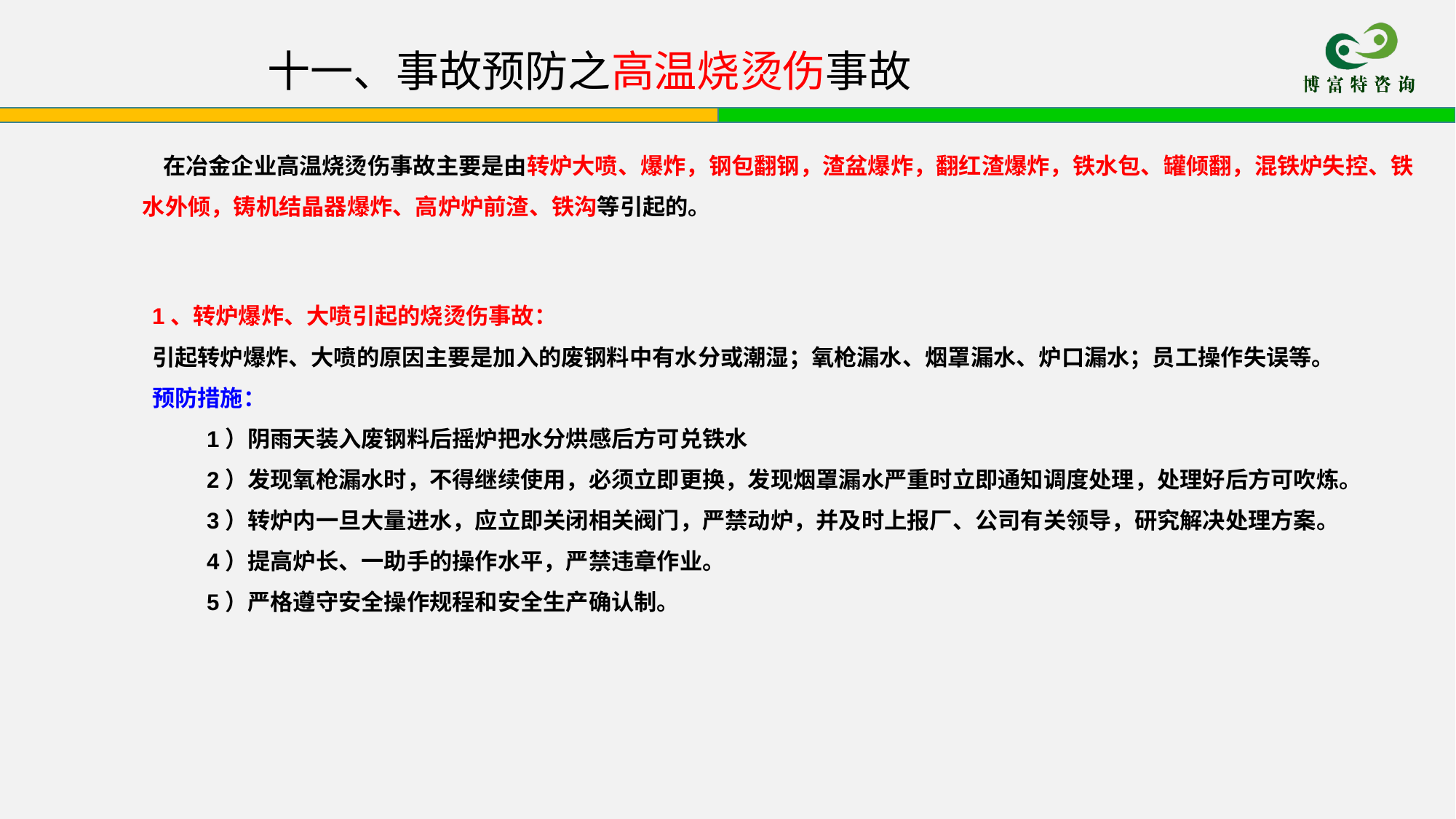

# 十一、事故预防之高温烧烫伤事故
   在冶金企业高温烧烫伤事故主要是由转炉大喷、爆炸，钢包翻钢，渣盆爆炸，翻红渣爆炸，铁水包、罐倾翻，混铁炉失控、铁水外倾，铸机结晶器爆炸、高炉炉前渣、铁沟等引起的。
1、转炉爆炸、大喷引起的烧烫伤事故：
引起转炉爆炸、大喷的原因主要是加入的废钢料中有水分或潮湿；氧枪漏水、烟罩漏水、炉口漏水；员工操作失误等。
预防措施：
1）阴雨天装入废钢料后摇炉把水分烘感后方可兑铁水
2）发现氧枪漏水时，不得继续使用，必须立即更换，发现烟罩漏水严重时立即通知调度处理，处理好后方可吹炼。
3）转炉内一旦大量进水，应立即关闭相关阀门，严禁动炉，并及时上报厂、公司有关领导，研究解决处理方案。
4）提高炉长、一助手的操作水平，严禁违章作业。
5）严格遵守安全操作规程和安全生产确认制。
47